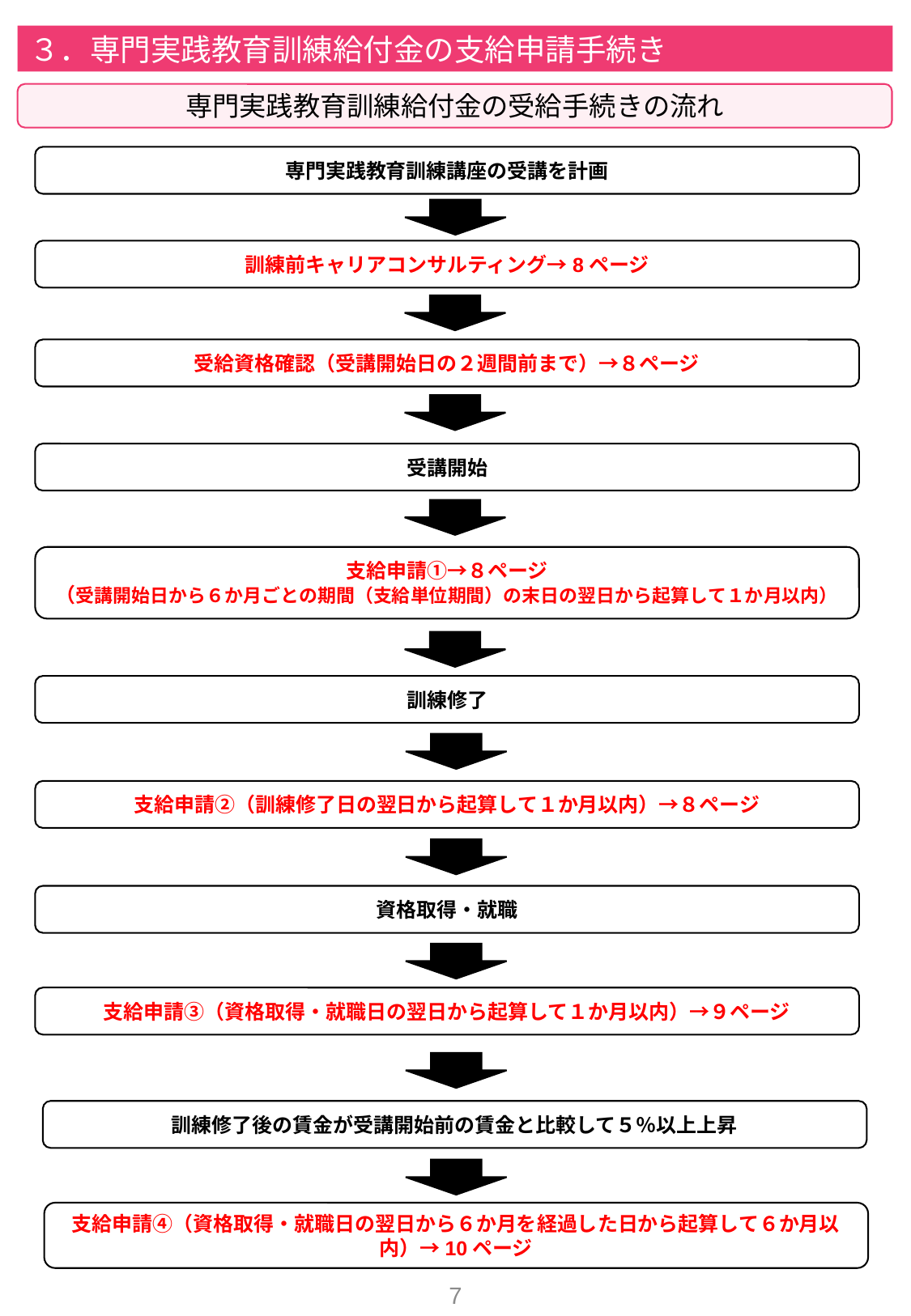

３．専門実践教育訓練給付金の支給申請手続き
専門実践教育訓練給付金の受給手続きの流れ
専門実践教育訓練講座の受講を計画

訓練前キャリアコンサルティング→8ページ

受給資格確認（受講開始日の２週間前まで）→８ページ

受講開始

支給申請①→８ページ
（受講開始日から６か月ごとの期間（支給単位期間）の末日の翌日から起算して１か月以内）

訓練修了

支給申請②（訓練修了日の翌日から起算して１か月以内）→８ページ

資格取得・就職

支給申請③（資格取得・就職日の翌日から起算して１か月以内）→９ページ

訓練修了後の賃金が受講開始前の賃金と比較して５％以上上昇

支給申請④（資格取得・就職日の翌日から６か月を経過した日から起算して６か月以内）→10ページ
7